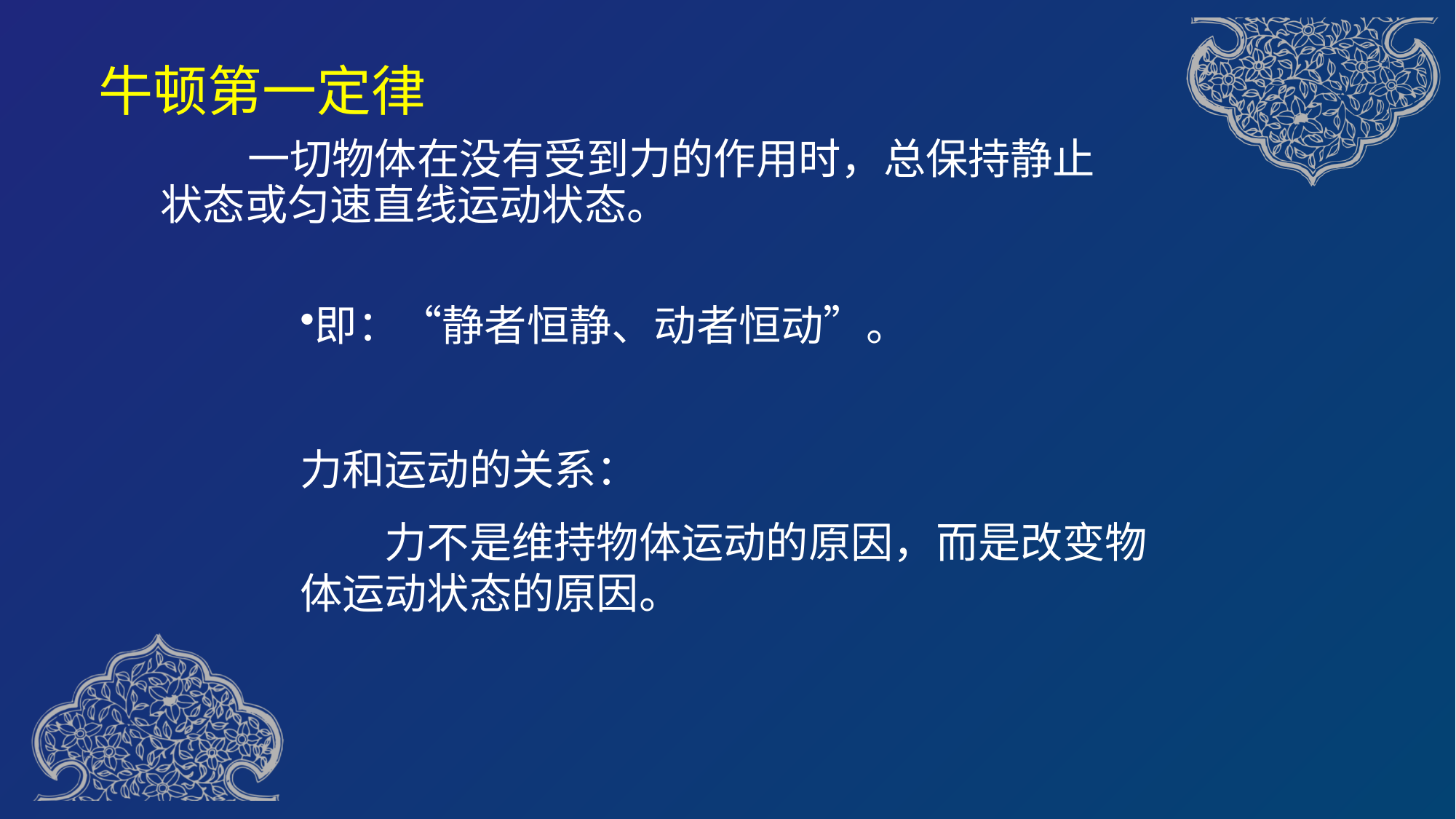

牛顿第一定律
        一切物体在没有受到力的作用时，总保持静止状态或匀速直线运动状态。
即：“静者恒静、动者恒动”。

力和运动的关系：
　　力不是维持物体运动的原因，而是改变物体运动状态的原因。